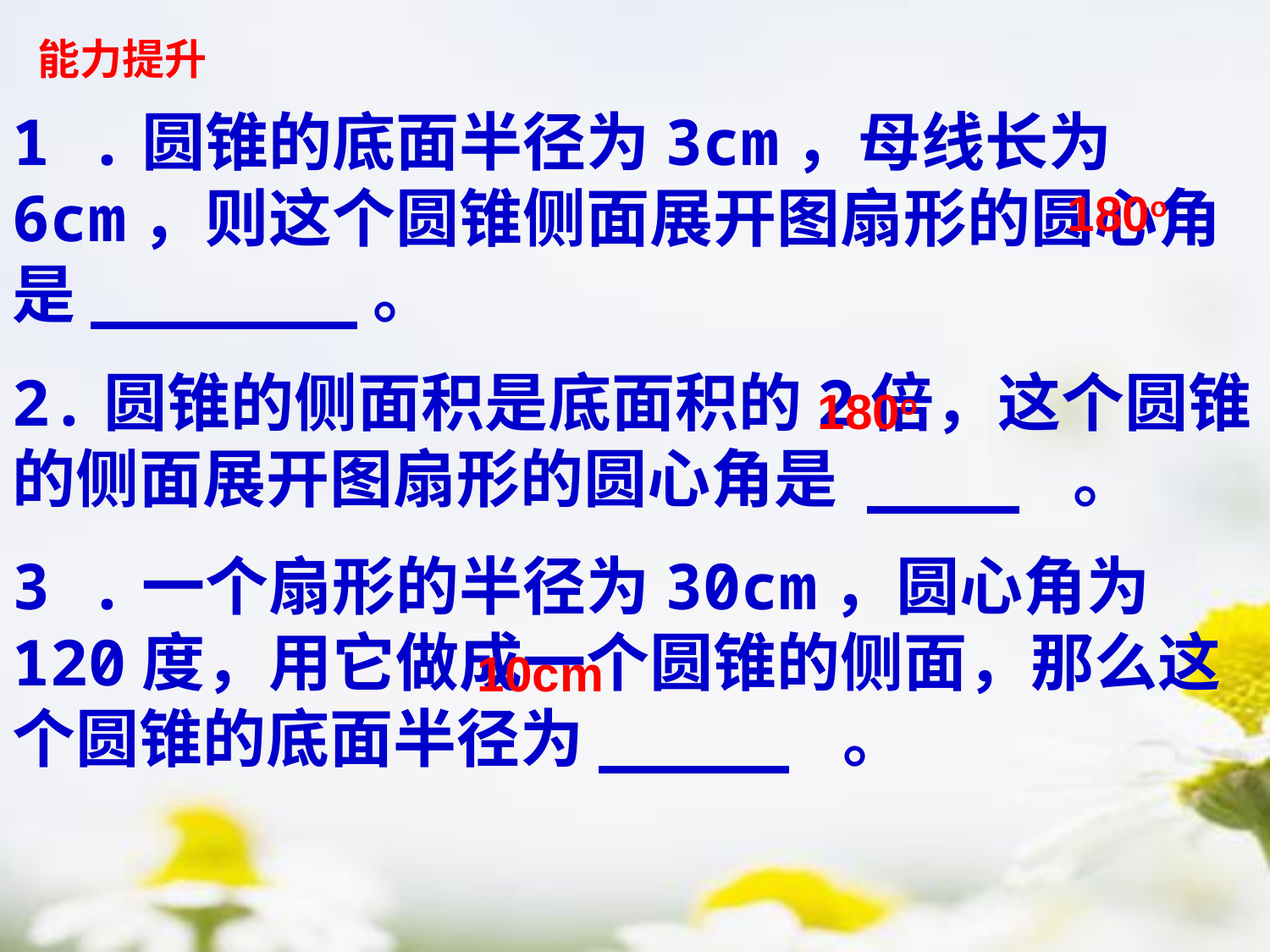

能力提升
1 .圆锥的底面半径为3cm，母线长为6cm，则这个圆锥侧面展开图扇形的圆心角是_______。
2.圆锥的侧面积是底面积的2倍，这个圆锥的侧面展开图扇形的圆心角是 ____ 。
3 .一个扇形的半径为30cm，圆心角为120度，用它做成一个圆锥的侧面，那么这个圆锥的底面半径为_____ 。
180o
180o

10cm